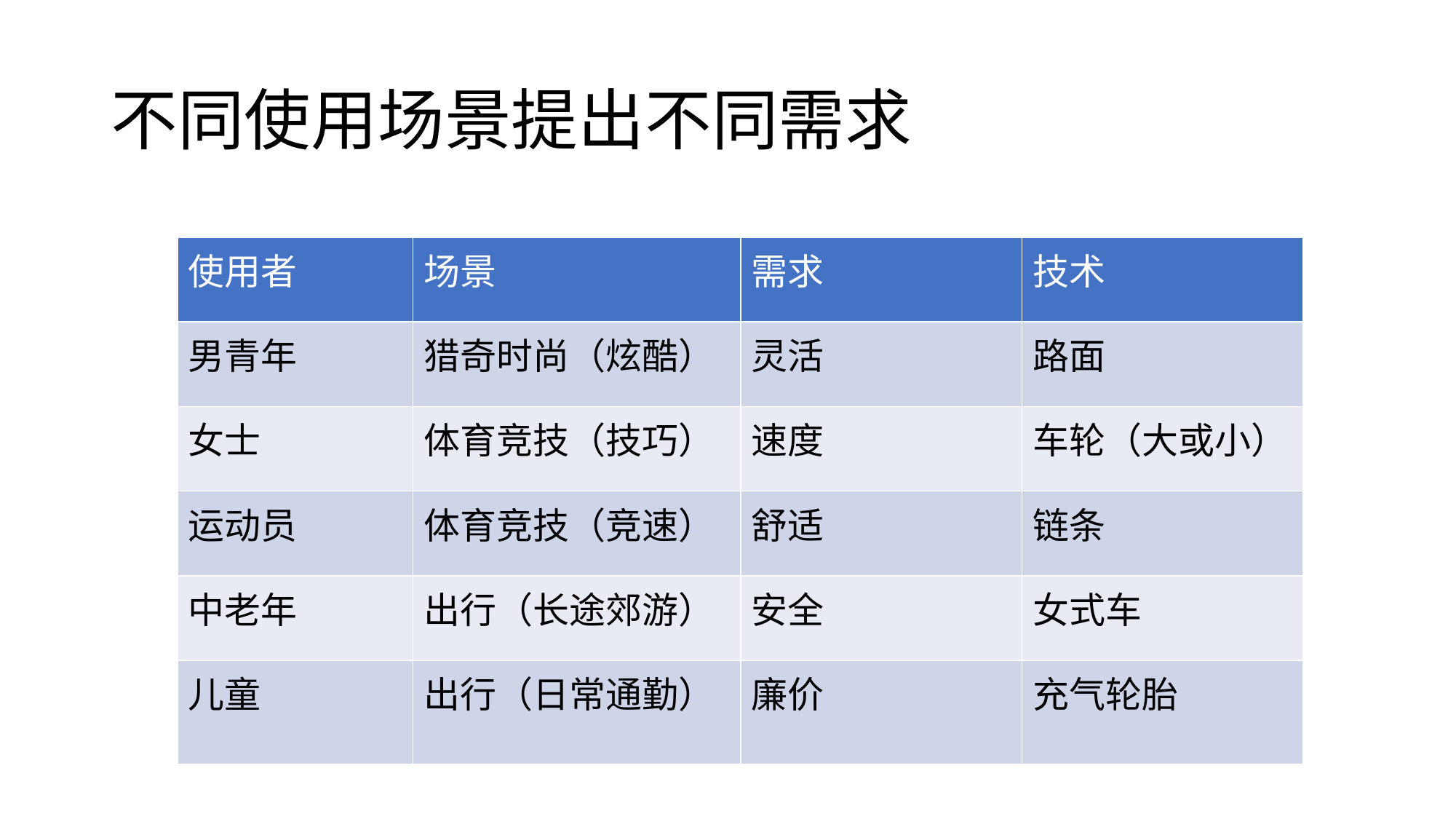

# 不同使用场景提出不同需求

| 使用者 | 场景 | 需求 | 技术 |
| --- | --- | --- | --- |
| 男青年 | 猎奇时尚（炫酷） | 灵活 | 路面 |
| 女士 | 体育竞技（技巧） | 速度 | 车轮（大或小） |
| 运动员 | 体育竞技（竞速） | 舒适 | 链条 |
| 中老年 | 出行（长途郊游） | 安全 | 女式车 |
| 儿童 | 出行（日常通勤） | 廉价 | 充气轮胎 |